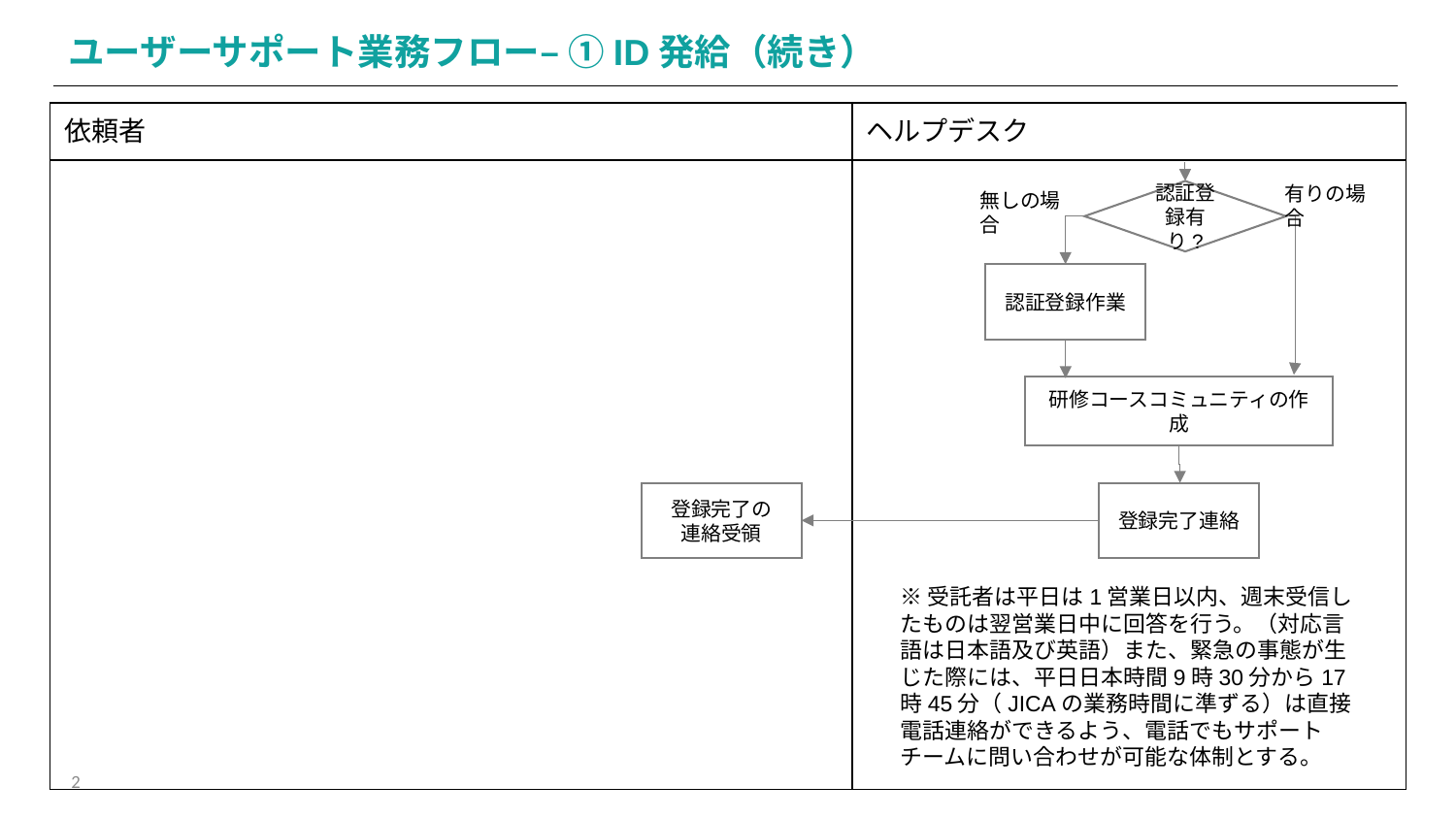

# ユーザーサポート業務フロー– ①ID発給（続き）
| 依頼者 | ヘルプデスク |
| --- | --- |
|  |  |
有りの場合
無しの場合
認証登録有り?
認証登録作業
研修コースコミュニティの作成
登録完了の
連絡受領
登録完了連絡
※受託者は平日は1営業日以内、週末受信したものは翌営業日中に回答を行う。（対応言語は日本語及び英語）また、緊急の事態が生じた際には、平日日本時間9時30分から17時45分（JICAの業務時間に準ずる）は直接電話連絡ができるよう、電話でもサポートチームに問い合わせが可能な体制とする。
2